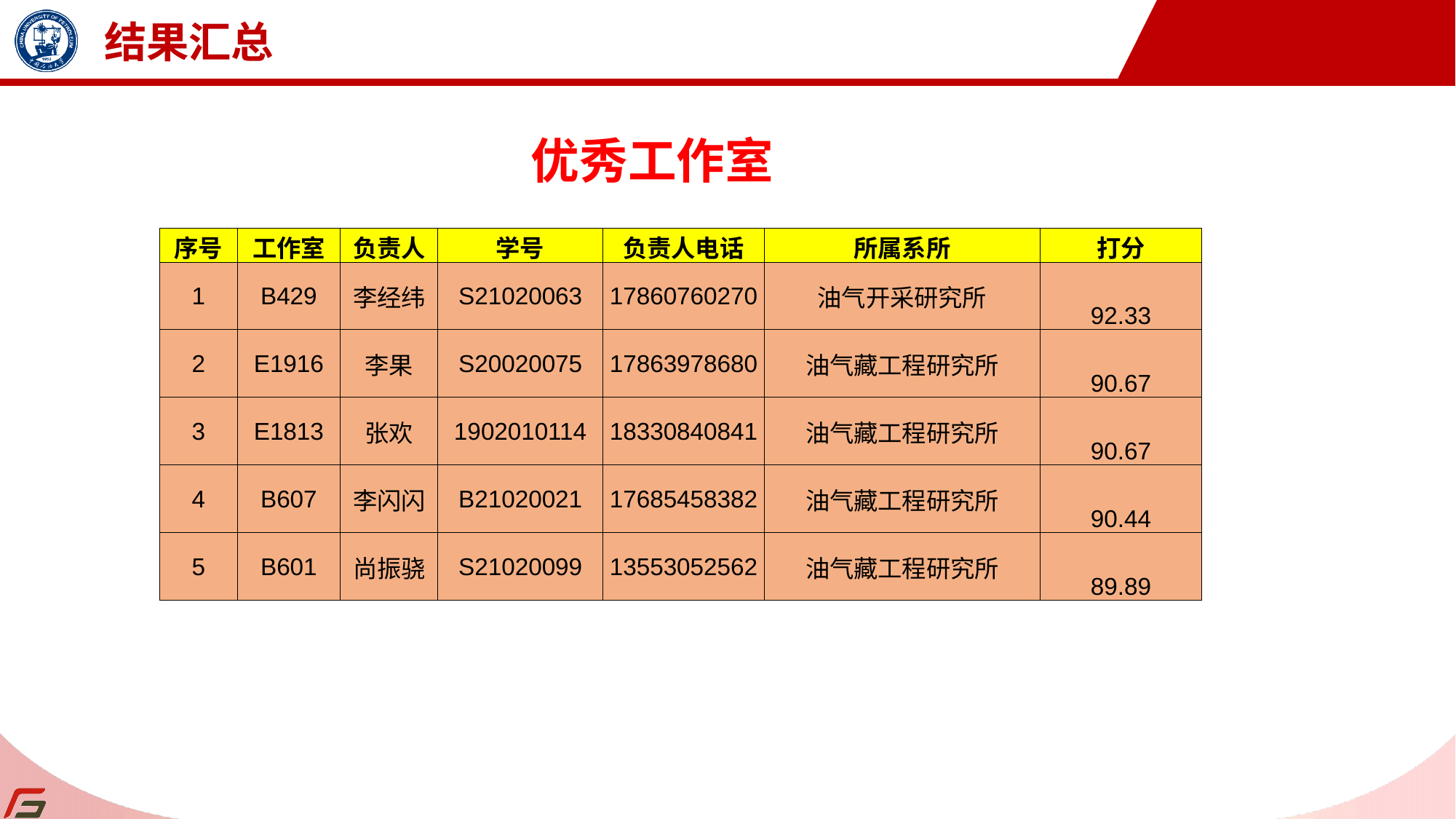

结果汇总
优秀工作室
| 序号 | 工作室 | 负责人 | 学号 | 负责人电话 | 所属系所 | 打分 |
| --- | --- | --- | --- | --- | --- | --- |
| 1 | B429 | 李经纬 | S21020063 | 17860760270 | 油气开采研究所 | 92.33 |
| 2 | E1916 | 李果 | S20020075 | 17863978680 | 油气藏工程研究所 | 90.67 |
| 3 | E1813 | 张欢 | 1902010114 | 18330840841 | 油气藏工程研究所 | 90.67 |
| 4 | B607 | 李闪闪 | B21020021 | 17685458382 | 油气藏工程研究所 | 90.44 |
| 5 | B601 | 尚振骁 | S21020099 | 13553052562 | 油气藏工程研究所 | 89.89 |